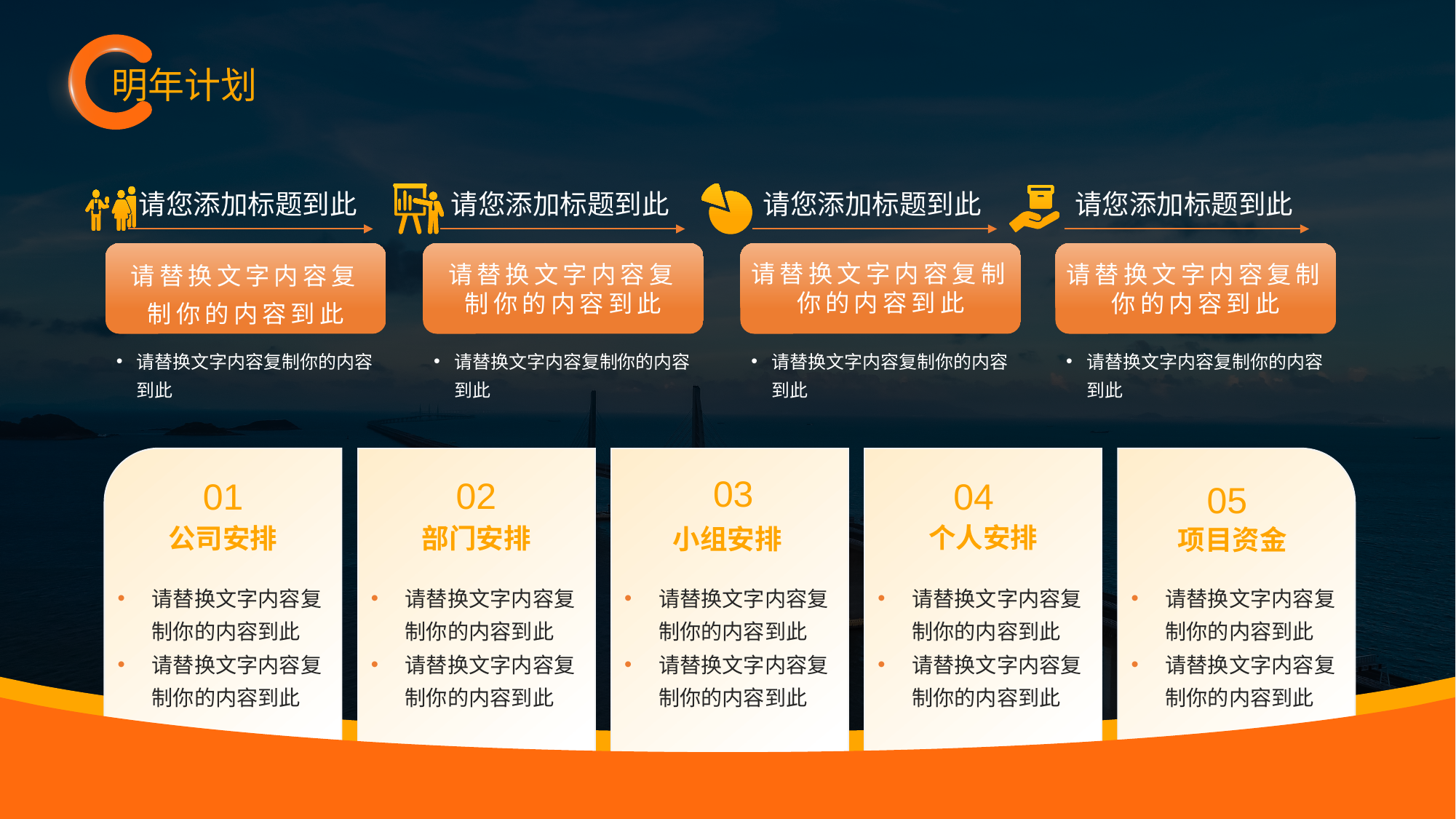

明年计划
请您添加标题到此
请您添加标题到此
请您添加标题到此
请您添加标题到此

请替换文字内容复制你的内容到此
请替换文字内容复制你的内容到此
请替换文字内容复制你的内容到此
请替换文字内容复制你的内容到此
请替换文字内容复制你的内容到此
请替换文字内容复制你的内容到此
请替换文字内容复制你的内容到此
请替换文字内容复制你的内容到此

03
02
04
01
05
个人安排
部门安排
公司安排
小组安排
项目资金
请替换文字内容复制你的内容到此
请替换文字内容复制你的内容到此
请替换文字内容复制你的内容到此
请替换文字内容复制你的内容到此
请替换文字内容复制你的内容到此
请替换文字内容复制你的内容到此
请替换文字内容复制你的内容到此
请替换文字内容复制你的内容到此
请替换文字内容复制你的内容到此
请替换文字内容复制你的内容到此